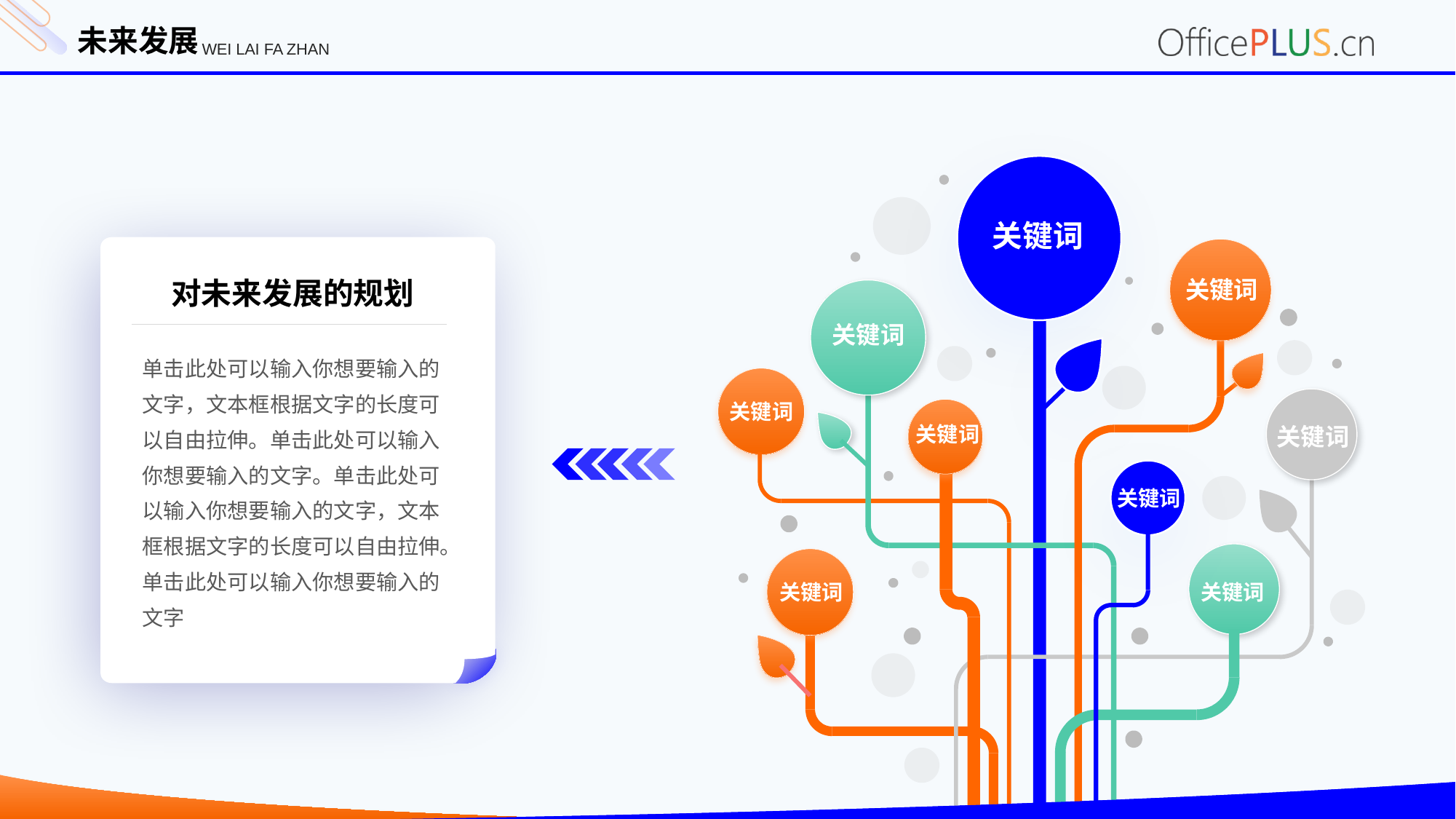

未来发展
WEI LAI FA ZHAN

关键词

对未来发展的规划
单击此处可以输入你想要输入的文字，文本框根据文字的长度可以自由拉伸。单击此处可以输入你想要输入的文字。单击此处可以输入你想要输入的文字，文本框根据文字的长度可以自由拉伸。单击此处可以输入你想要输入的文字

关键词
关键词
关键词
关键词
关键词

关键词
关键词
关键词